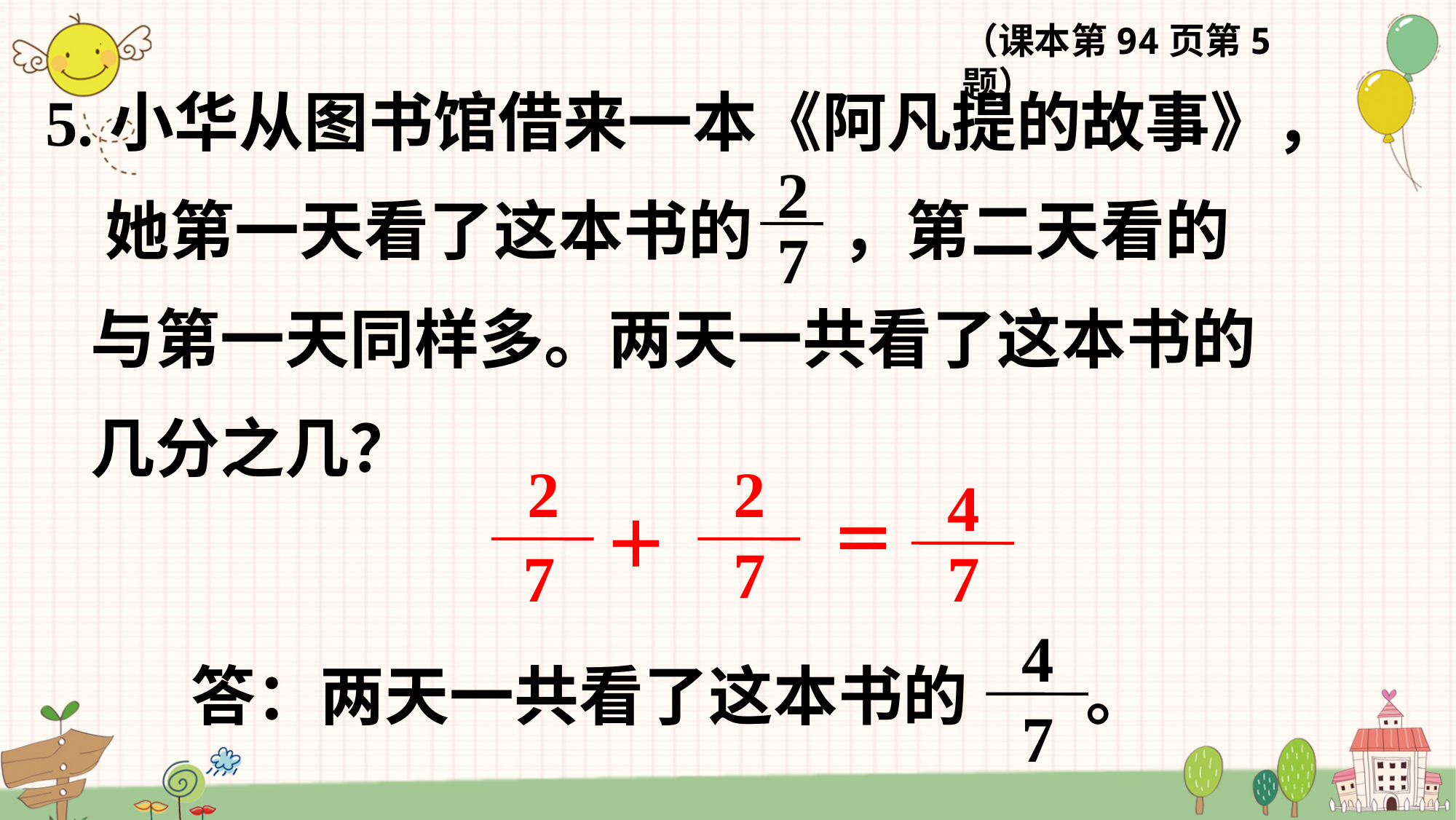

（课本第94页第5题）
5.小华从图书馆借来一本《阿凡提的故事》，
   她第一天看了这本书的      ，第二天看的
  与第一天同样多。两天一共看了这本书的
  几分之几？
2
7
2
7
2
7
＝
＋
4
7
4
7
答：两天一共看了这本书的        。